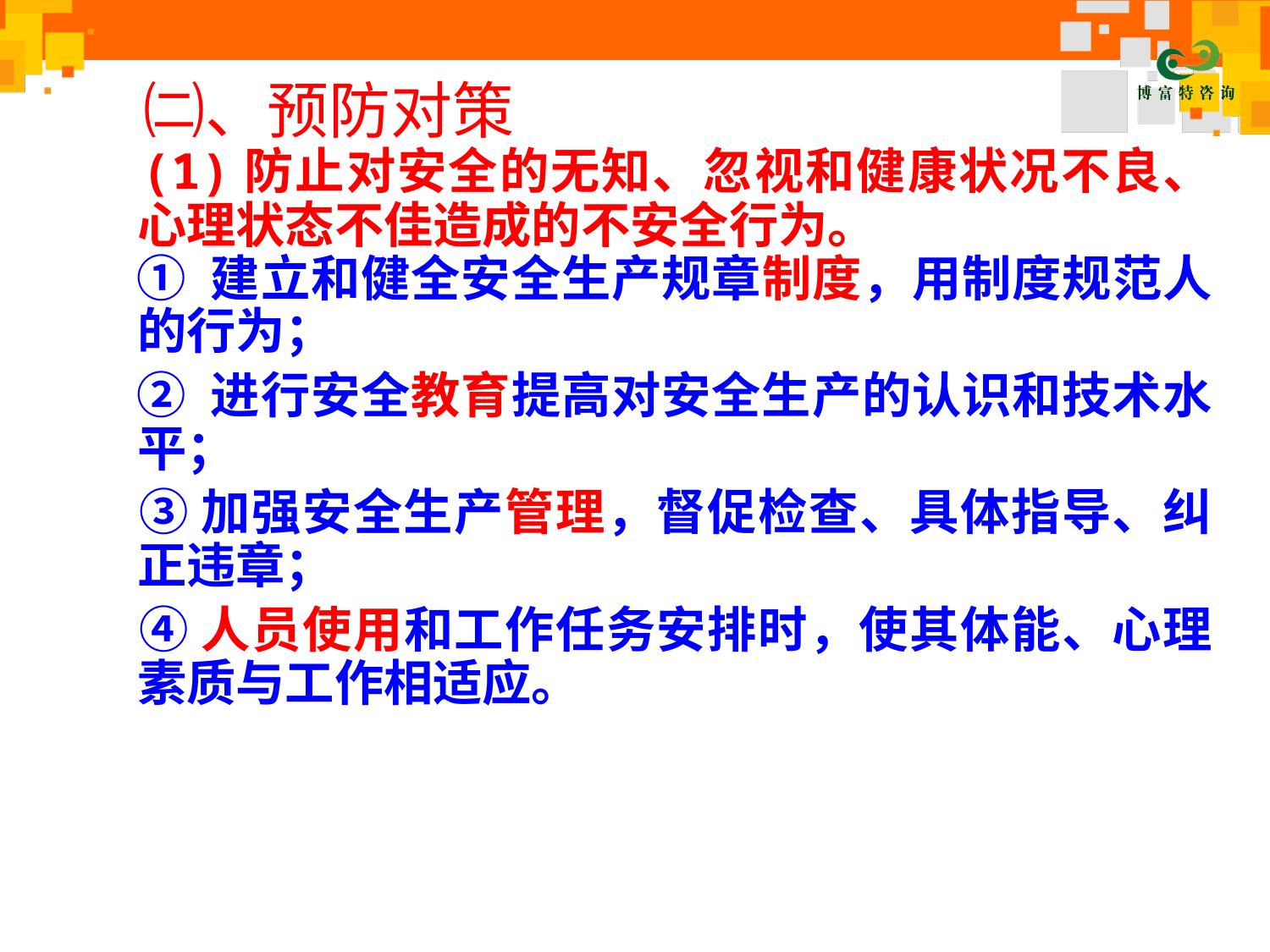

㈡、预防对策
  (1)防止对安全的无知、忽视和健康状况不良、心理状态不佳造成的不安全行为。
    ① 建立和健全安全生产规章制度，用制度规范人的行为；
    ② 进行安全教育提高对安全生产的认识和技术水平；
    ③加强安全生产管理，督促检查、具体指导、纠正违章；
    ④人员使用和工作任务安排时，使其体能、心理素质与工作相适应。